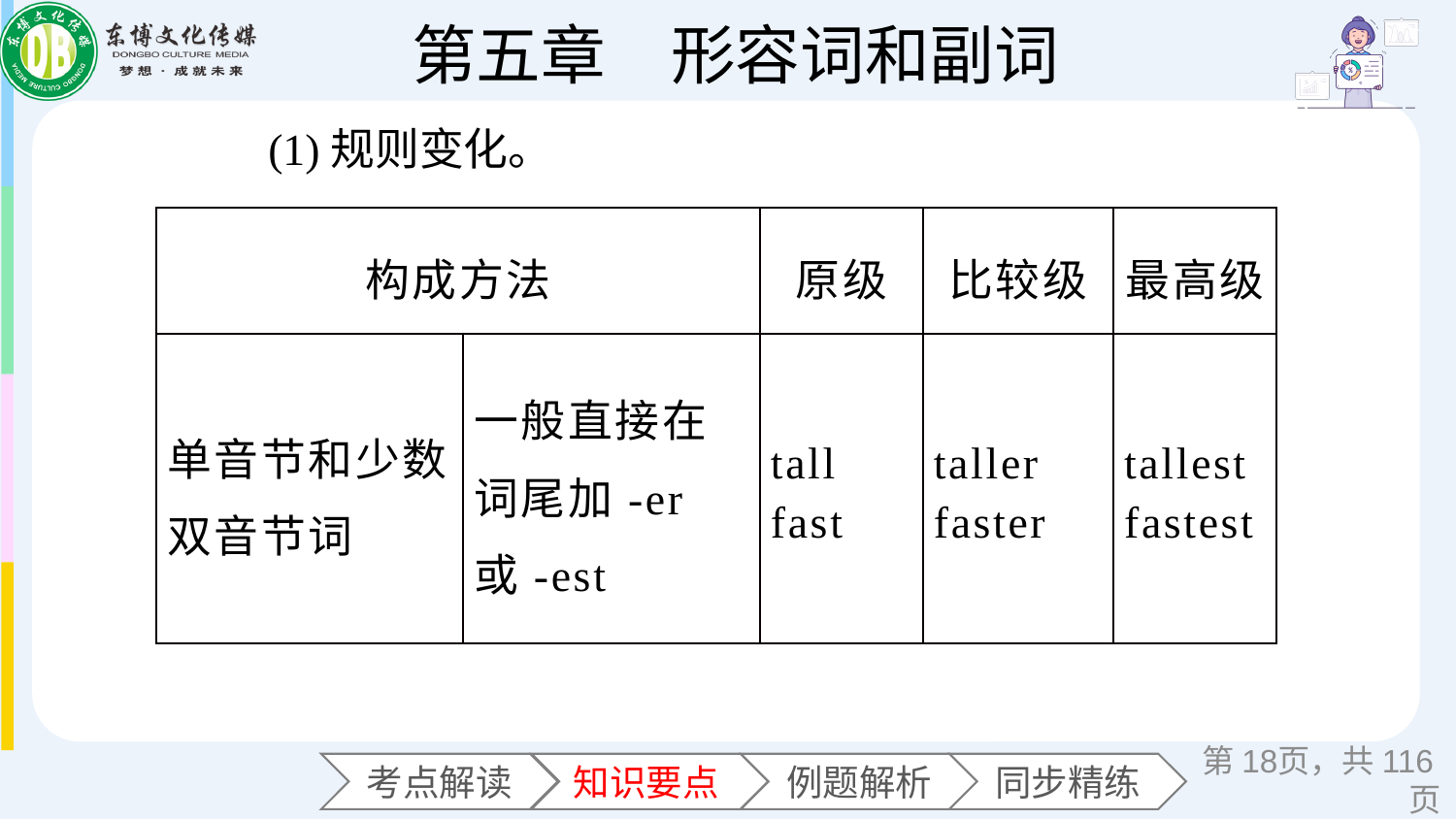

(1)规则变化。
| 构成方法 |  | 原级 | 比较级 | 最高级 |
| --- | --- | --- | --- | --- |
| 单音节和少数双音节词 | 一般直接在词尾加-er 或-est | tall fast | taller faster | tallest fastest |
第18页，共116页